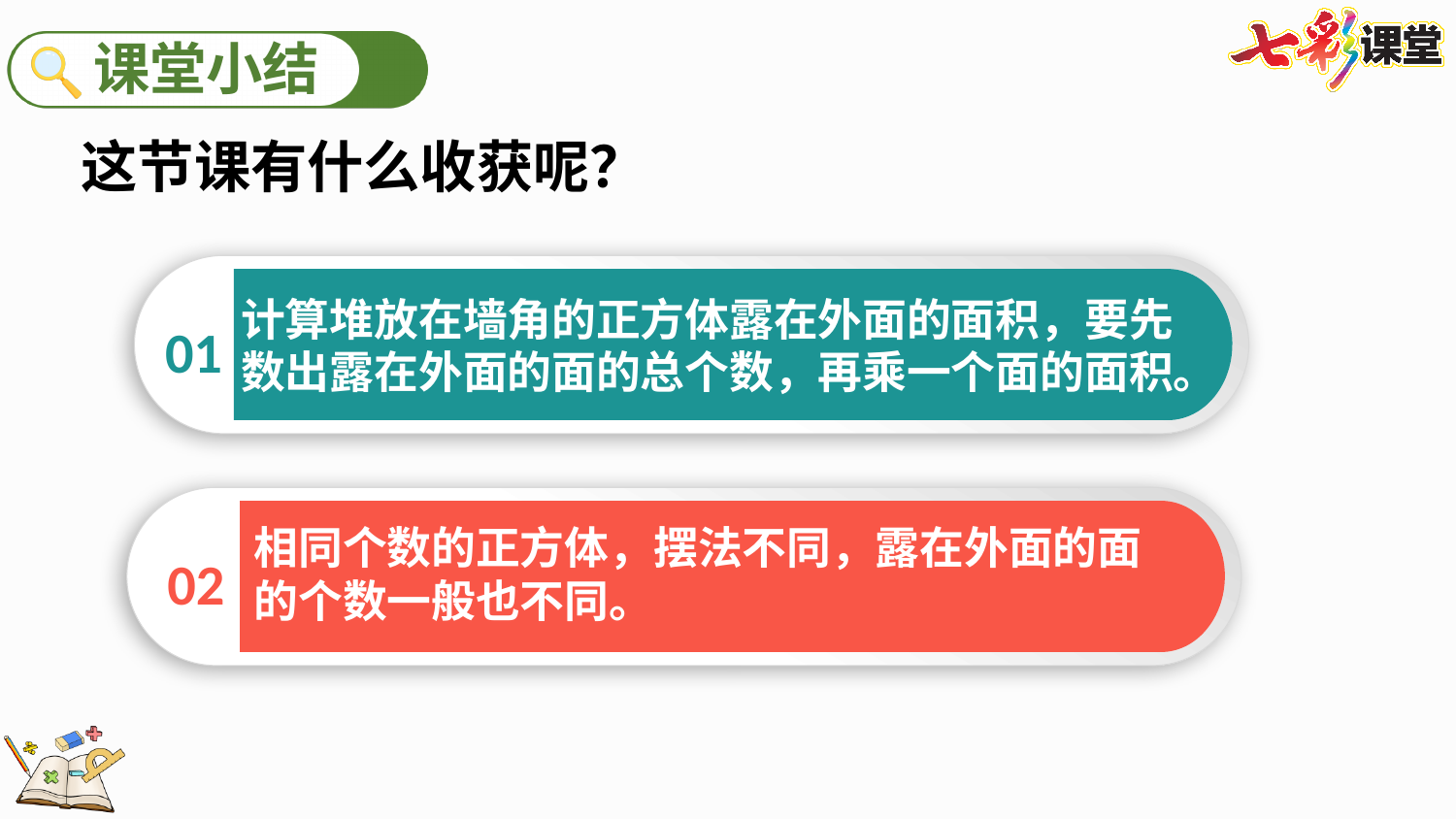

这节课有什么收获呢？

01
计算堆放在墙角的正方体露在外面的面积，要先数出露在外面的面的总个数，再乘一个面的面积。

02
相同个数的正方体，摆法不同，露在外面的面的个数一般也不同。